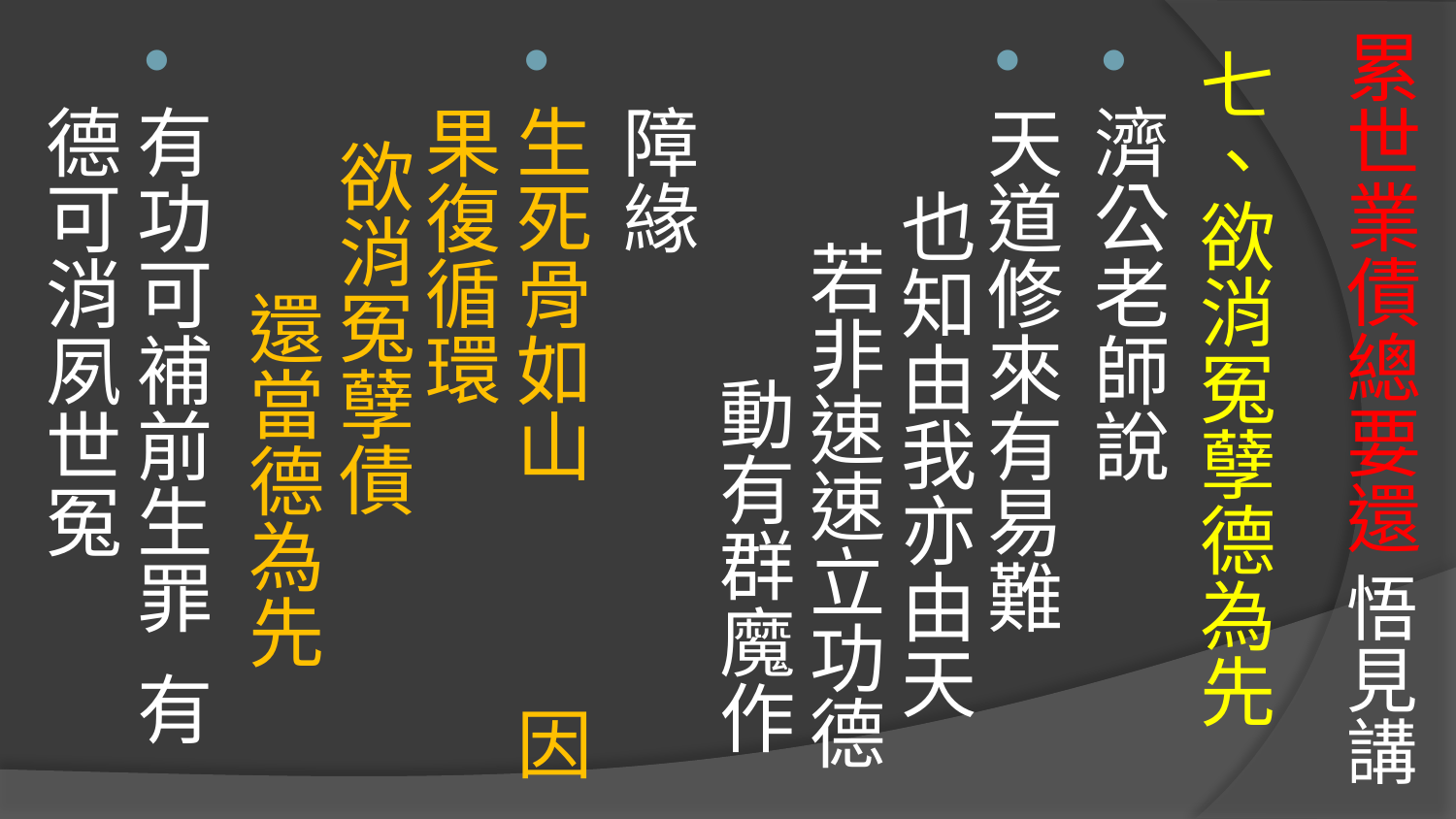

# 累世業債總要還 悟見講
七、欲消冤孽德為先
濟公老師說
天道修來有易難              也知由我亦由天            若非速速立功德                 動有群魔作障緣
生死骨如山             因果復循環                        欲消冤孽債                           還當德為先
有功可補前生罪  有德可消夙世冤